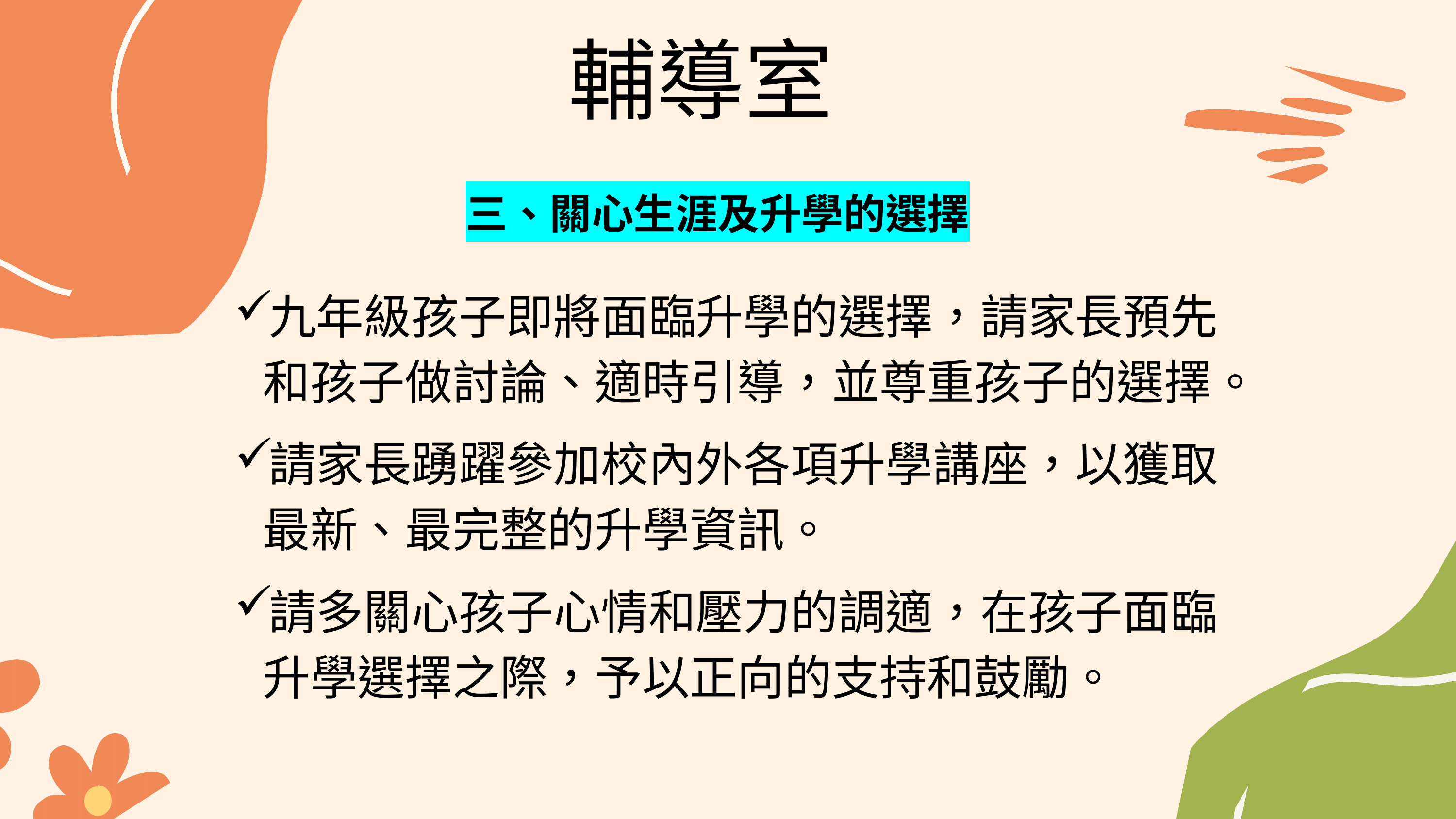

輔導室
# 三、關心生涯及升學的選擇
九年級孩子即將面臨升學的選擇，請家長預先和孩子做討論、適時引導，並尊重孩子的選擇。
請家長踴躍參加校內外各項升學講座，以獲取最新、最完整的升學資訊。
請多關心孩子心情和壓力的調適，在孩子面臨升學選擇之際，予以正向的支持和鼓勵。